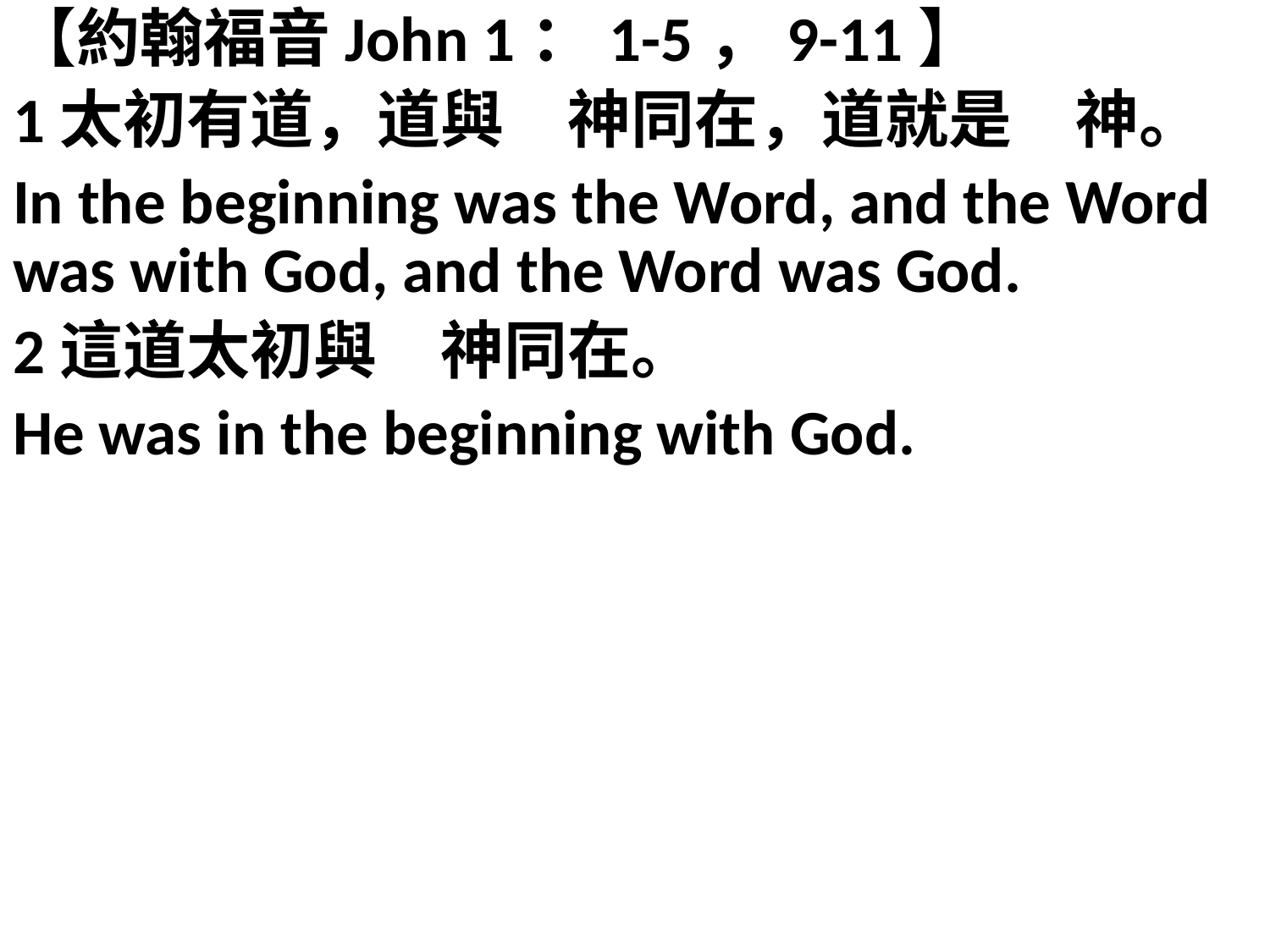

【約翰福音John 1：1-5，9-11】
1太初有道，道與　神同在，道就是　神。
In the beginning was the Word, and the Word was with God, and the Word was God.
2這道太初與　神同在。
He was in the beginning with God.